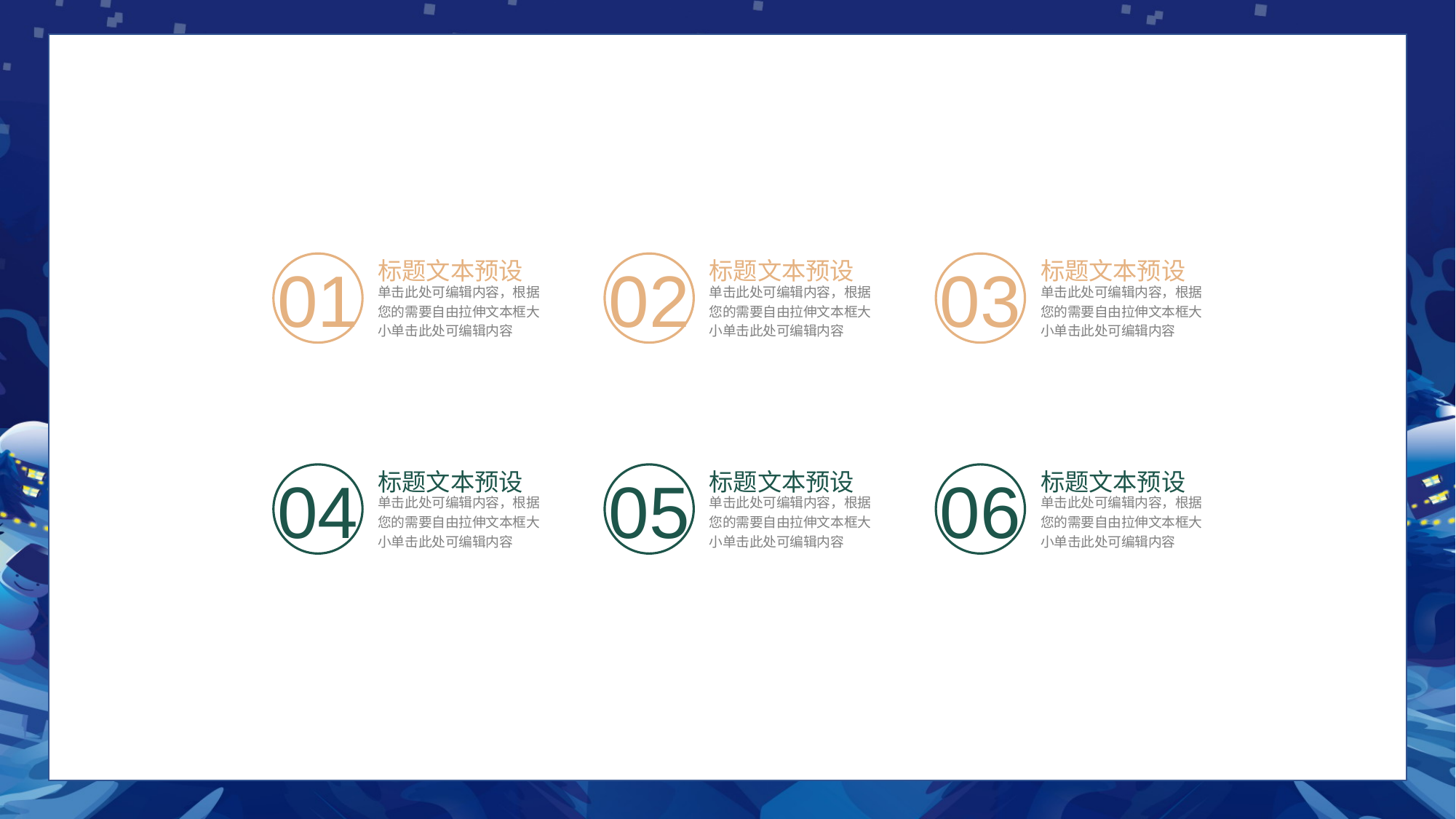

标题文本预设
单击此处可编辑内容，根据您的需要自由拉伸文本框大小单击此处可编辑内容
01
标题文本预设
单击此处可编辑内容，根据您的需要自由拉伸文本框大小单击此处可编辑内容
02
标题文本预设
单击此处可编辑内容，根据您的需要自由拉伸文本框大小单击此处可编辑内容
03
标题文本预设
单击此处可编辑内容，根据您的需要自由拉伸文本框大小单击此处可编辑内容
04
标题文本预设
单击此处可编辑内容，根据您的需要自由拉伸文本框大小单击此处可编辑内容
05
标题文本预设
单击此处可编辑内容，根据您的需要自由拉伸文本框大小单击此处可编辑内容
06